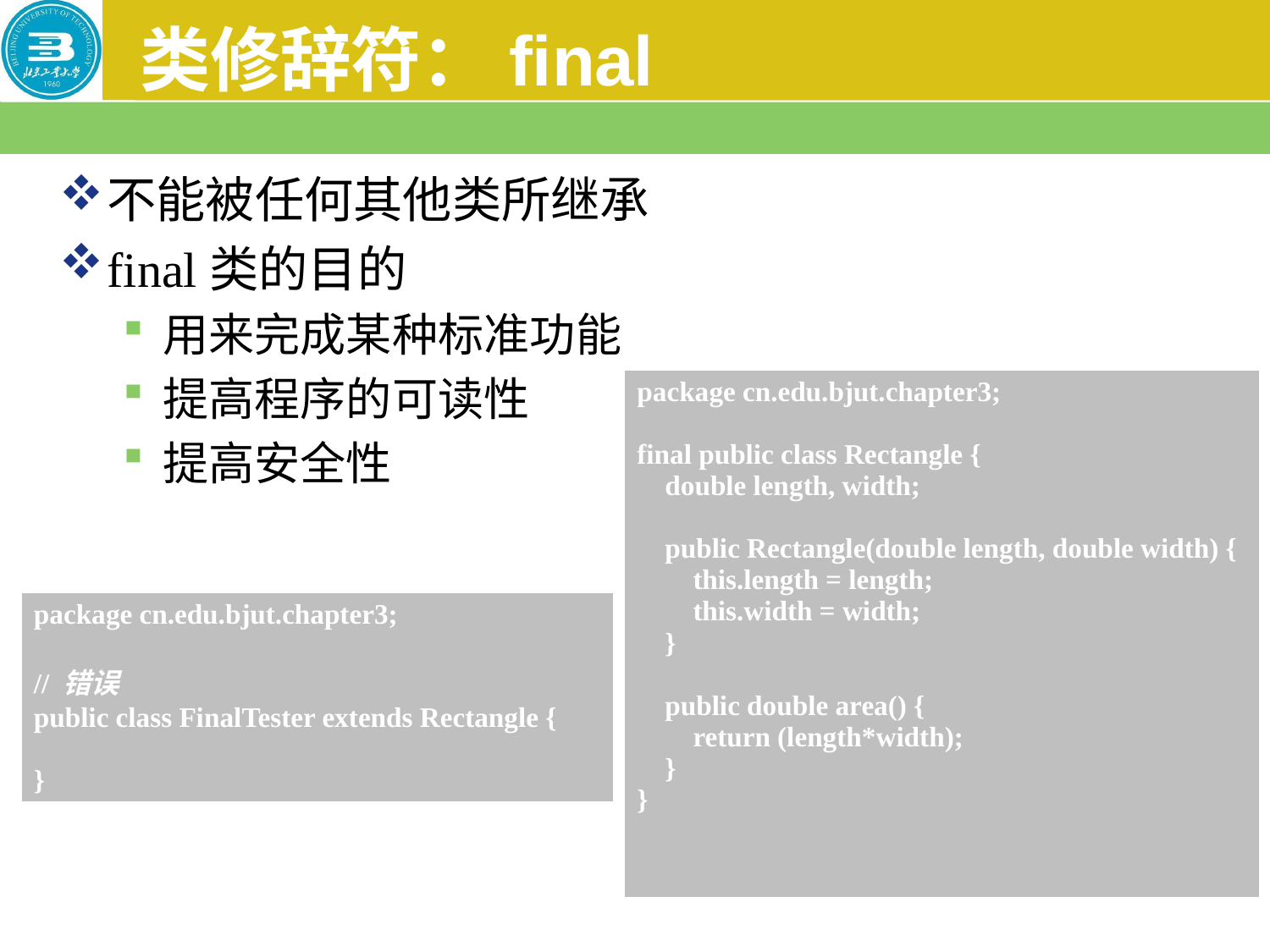

# 类修辞符：final
不能被任何其他类所继承
final类的目的
用来完成某种标准功能
提高程序的可读性
提高安全性
| package cn.edu.bjut.chapter3; final public class Rectangle { double length, width; public Rectangle(double length, double width) { this.length = length; this.width = width; } public double area() { return (length\*width); } } |
| --- |
| package cn.edu.bjut.chapter3; // 错误 public class FinalTester extends Rectangle { } |
| --- |